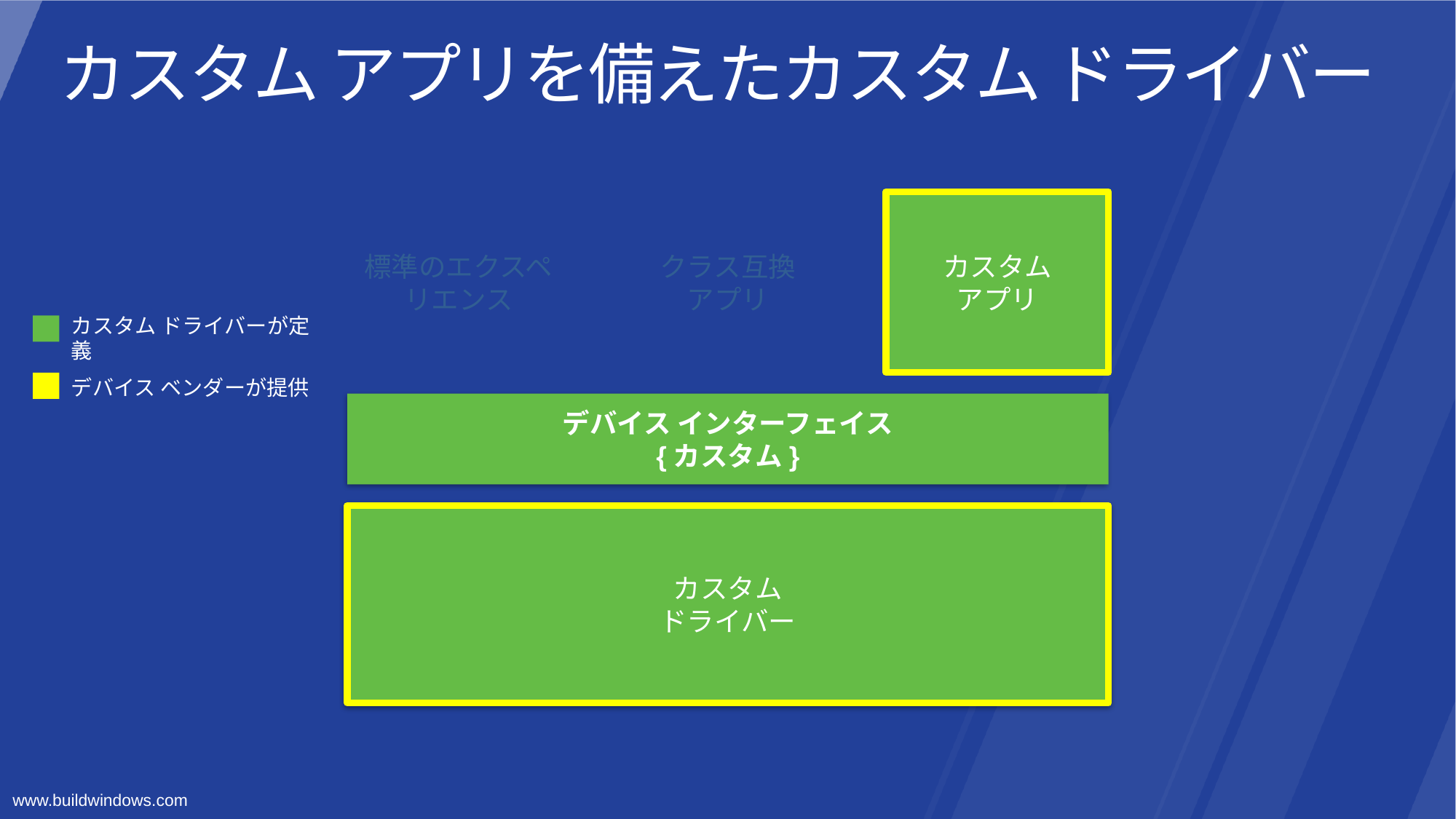

# カスタム アプリを備えたカスタム ドライバー
標準のエクスペリエンス
クラス互換
アプリ
カスタム
アプリ
カスタム ドライバーが定義

デバイス ベンダーが提供
デバイス インターフェイス
{カスタム}
カスタム
ドライバー